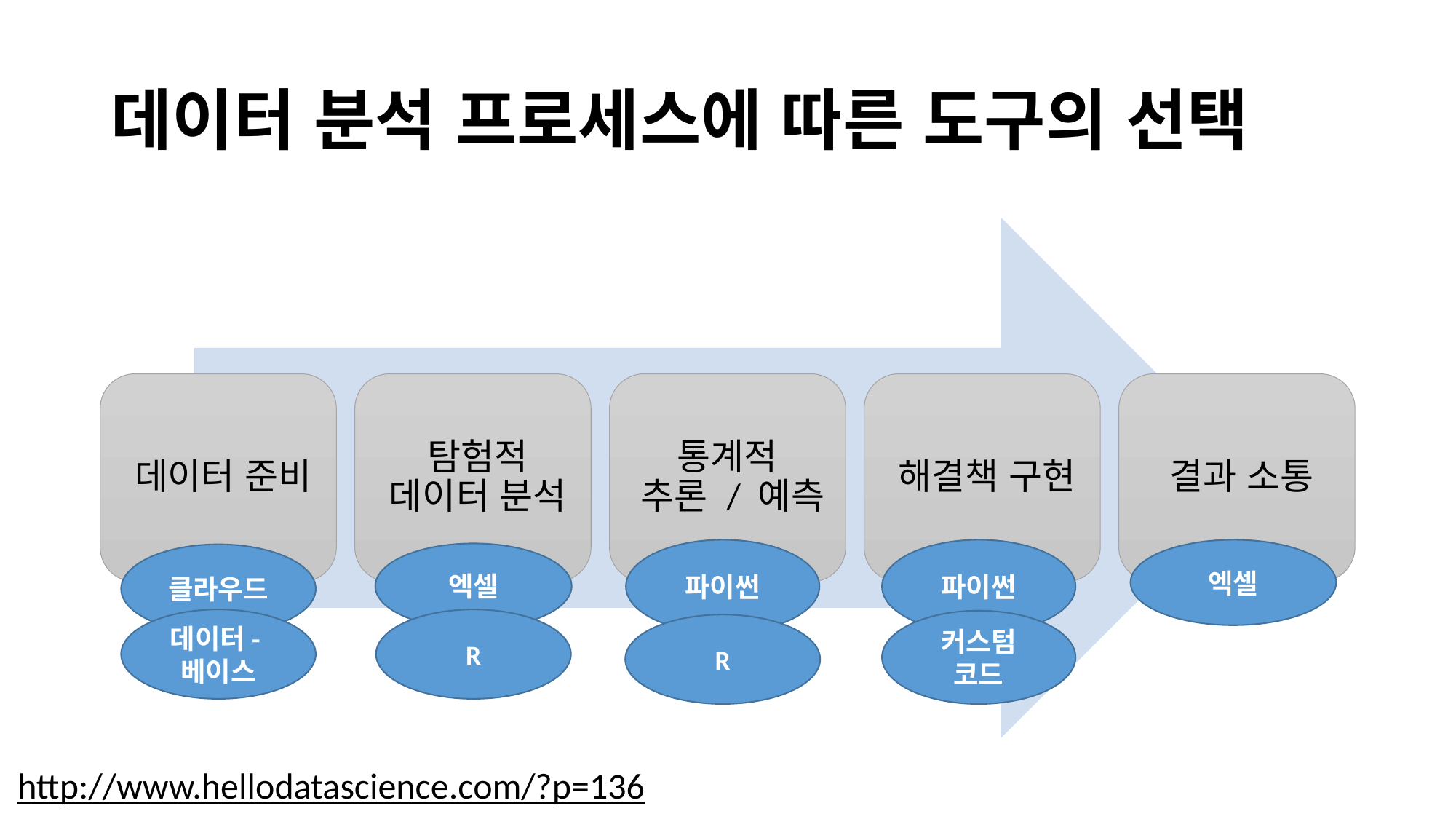

# 데이터 분석 프로세스에 따른 도구의 선택
데이터 준비
탐험적 데이터 분석
통계적
추론 / 예측
해결책 구현
결과 소통
파이썬
파이썬
엑셀
엑셀
클라우드
데이터-베이스
R
커스텀 코드
R
http://www.hellodatascience.com/?p=136